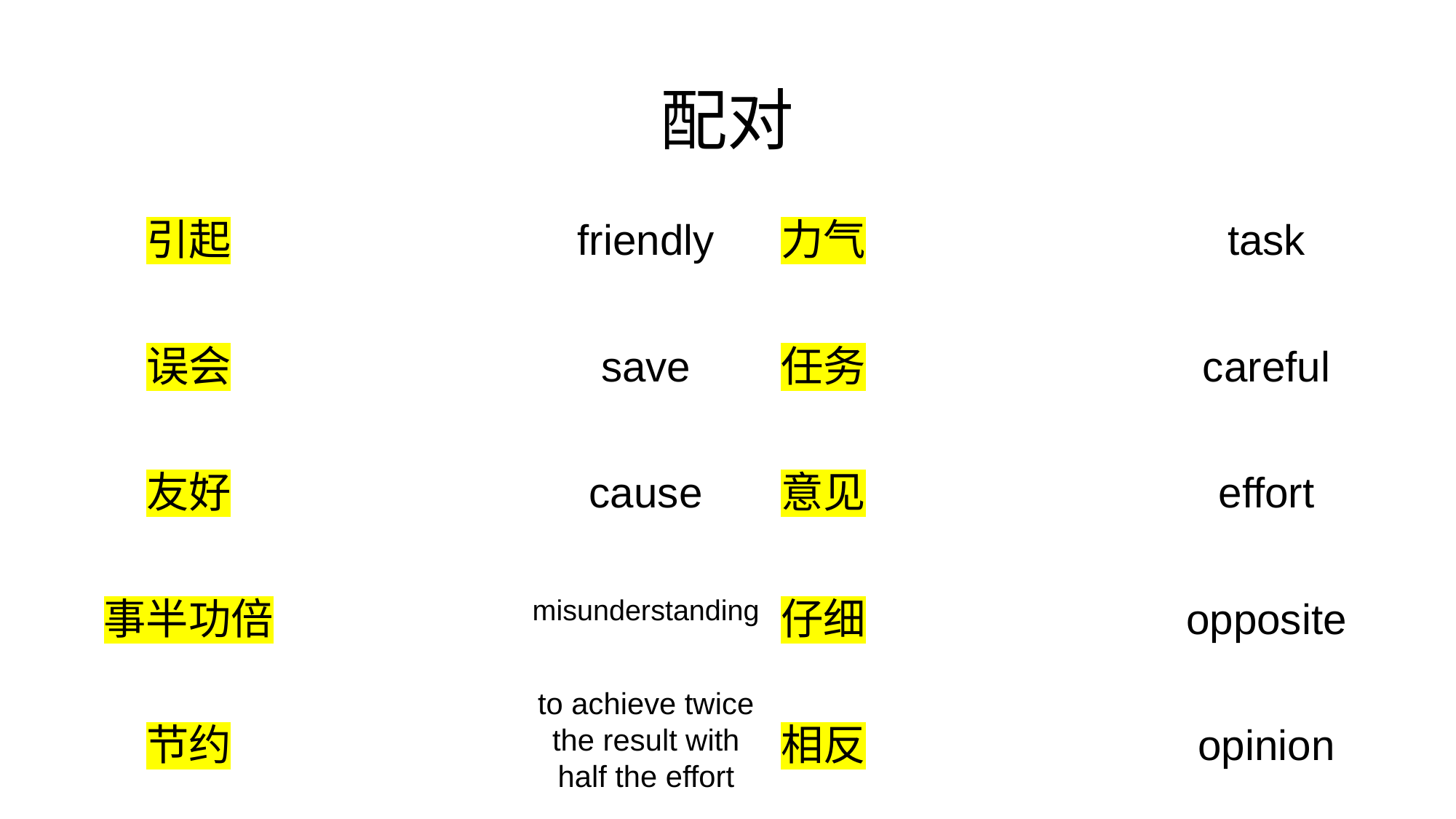

# 配对
引起
friendly
力气
task
误会
save
任务
careful
友好
effort
cause
意见
事半功倍
仔细
misunderstanding
opposite
to achieve twice the result with half the effort
相反
节约
opinion